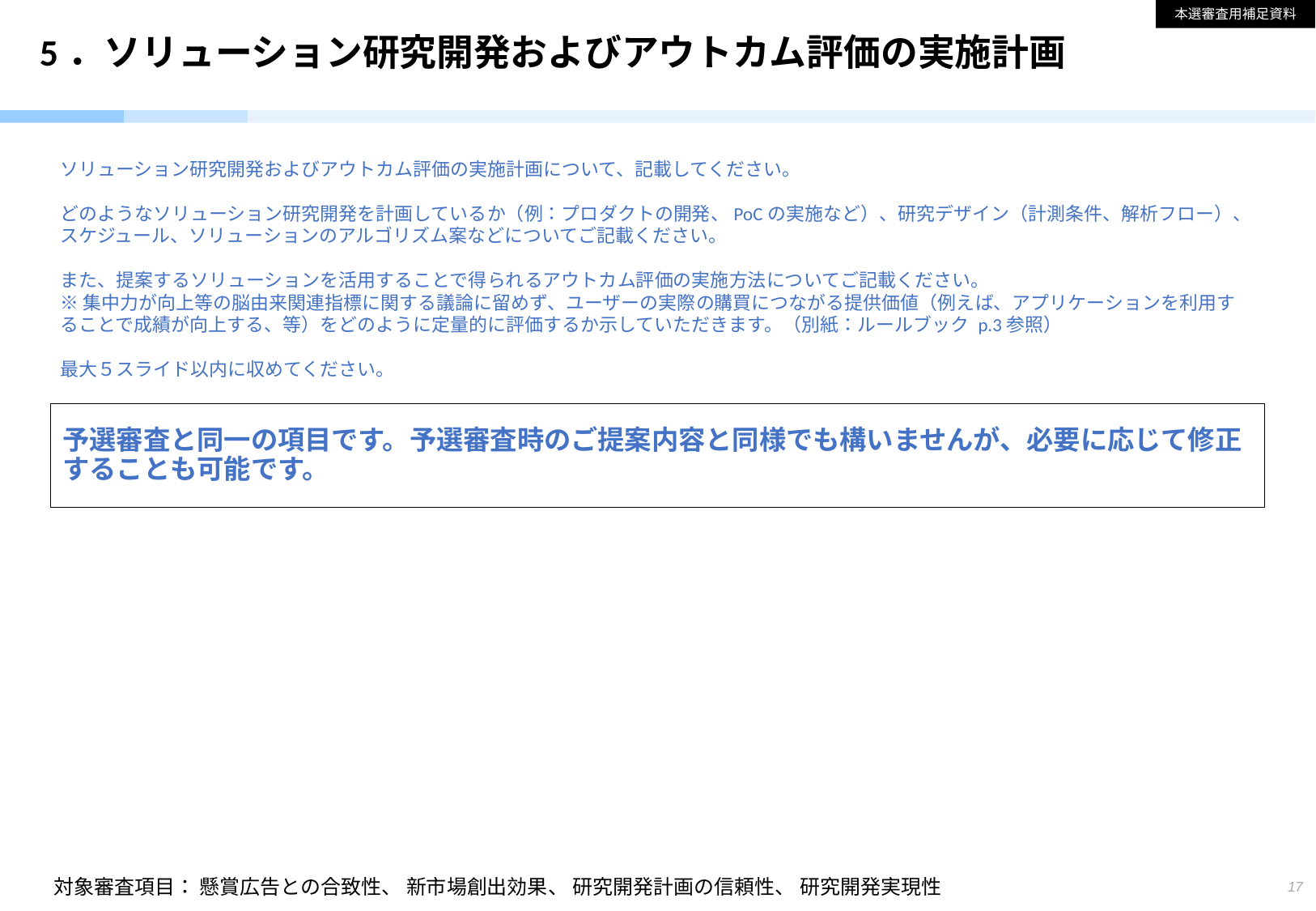

本選審査用補足資料
# 5．ソリューション研究開発およびアウトカム評価の実施計画
ソリューション研究開発およびアウトカム評価の実施計画について、記載してください。

どのようなソリューション研究開発を計画しているか（例：プロダクトの開発、PoCの実施など）、研究デザイン（計測条件、解析フロー）、スケジュール、ソリューションのアルゴリズム案などについてご記載ください。

また、提案するソリューションを活用することで得られるアウトカム評価の実施方法についてご記載ください。
※集中力が向上等の脳由来関連指標に関する議論に留めず、ユーザーの実際の購買につながる提供価値（例えば、アプリケーションを利用することで成績が向上する、等）をどのように定量的に評価するか示していただきます。（別紙：ルールブック p.3参照）

最大５スライド以内に収めてください。
予選審査と同一の項目です。予選審査時のご提案内容と同様でも構いませんが、必要に応じて修正することも可能です。
対象審査項目： 懸賞広告との合致性、 新市場創出効果、 研究開発計画の信頼性、 研究開発実現性
17